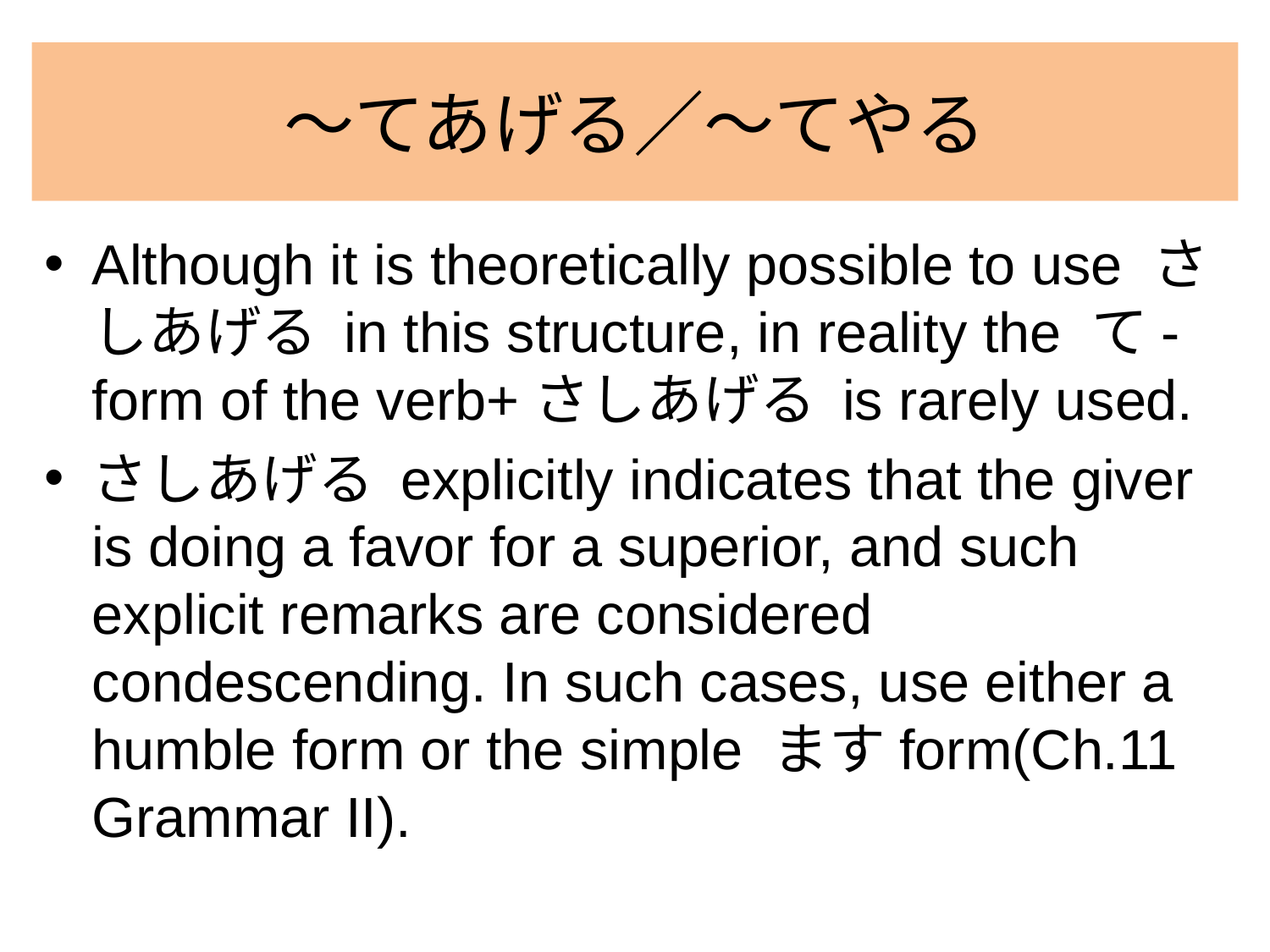

# 〜てあげる／〜てやる
Although it is theoretically possible to use さしあげる in this structure, in reality the て-form of the verb+さしあげる is rarely used.
さしあげる explicitly indicates that the giver is doing a favor for a superior, and such explicit remarks are considered condescending. In such cases, use either a humble form or the simple ますform(Ch.11 Grammar II).